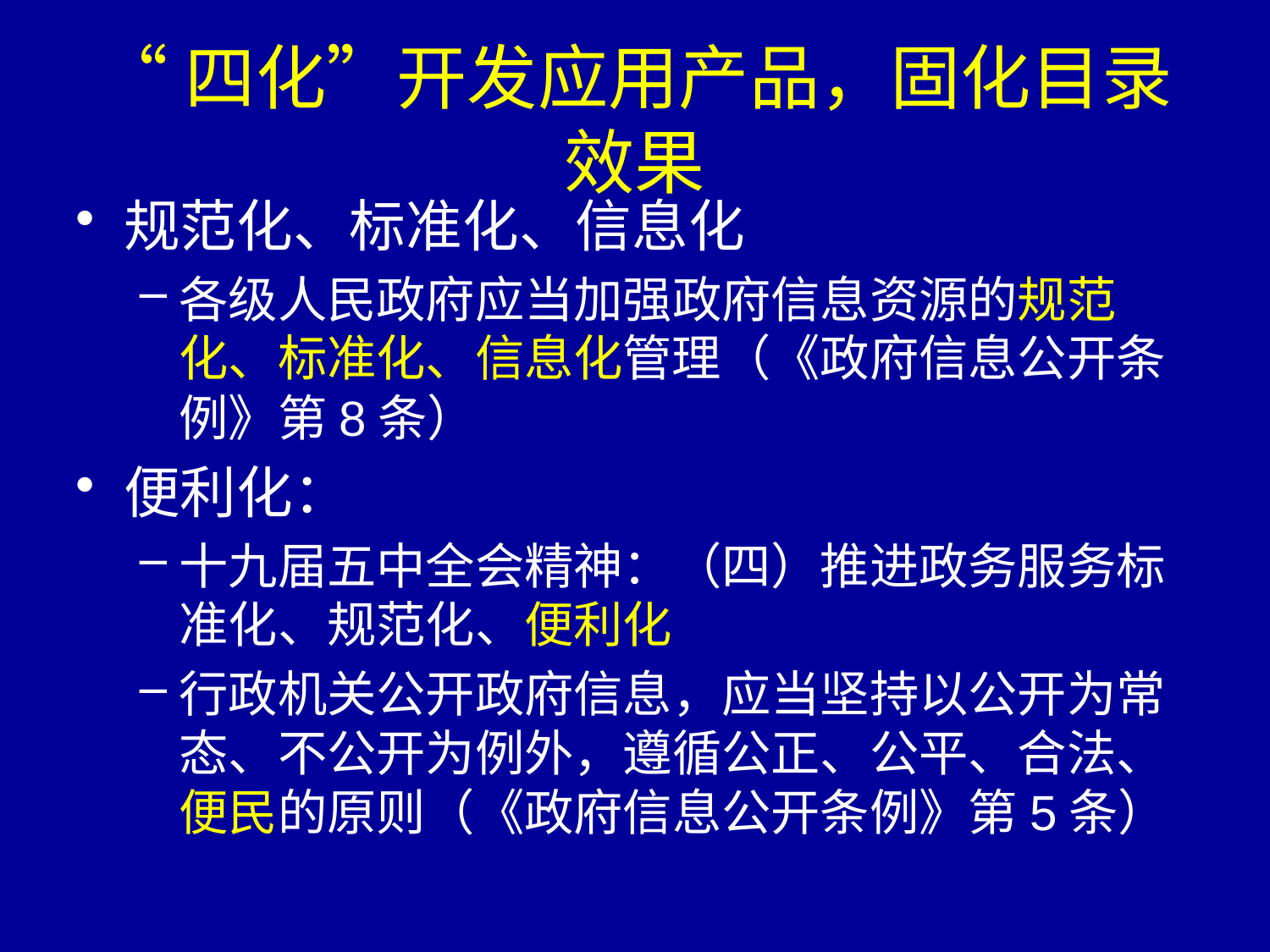

# “四化”开发应用产品，固化目录效果
规范化、标准化、信息化
各级人民政府应当加强政府信息资源的规范化、标准化、信息化管理（《政府信息公开条例》第8条）
便利化：
十九届五中全会精神：（四）推进政务服务标准化、规范化、便利化
行政机关公开政府信息，应当坚持以公开为常态、不公开为例外，遵循公正、公平、合法、便民的原则（《政府信息公开条例》第5条）